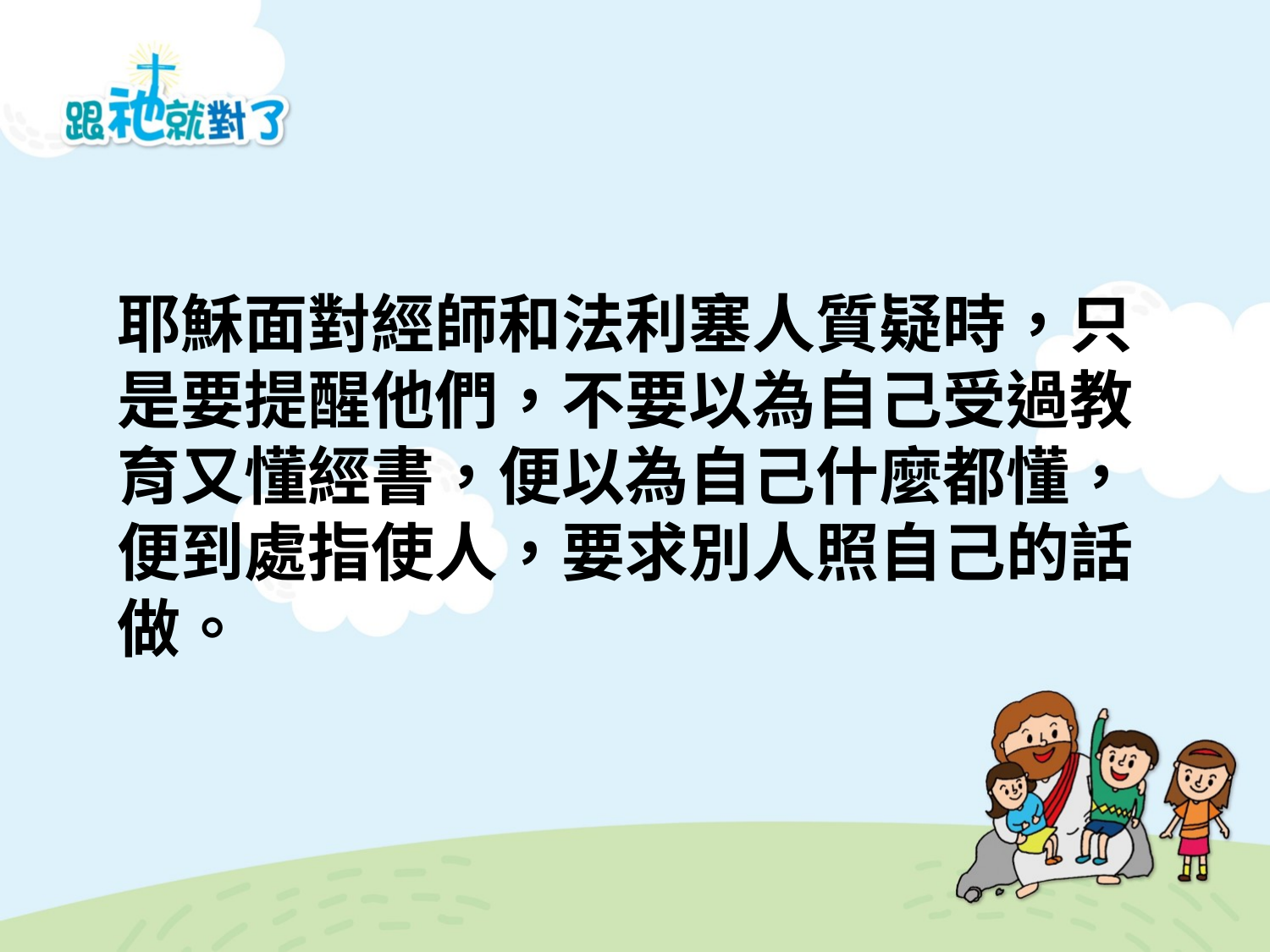

耶穌面對經師和法利塞人質疑時，只是要提醒他們，不要以為自己受過教育又懂經書，便以為自己什麼都懂，便到處指使人，要求別人照自己的話做。